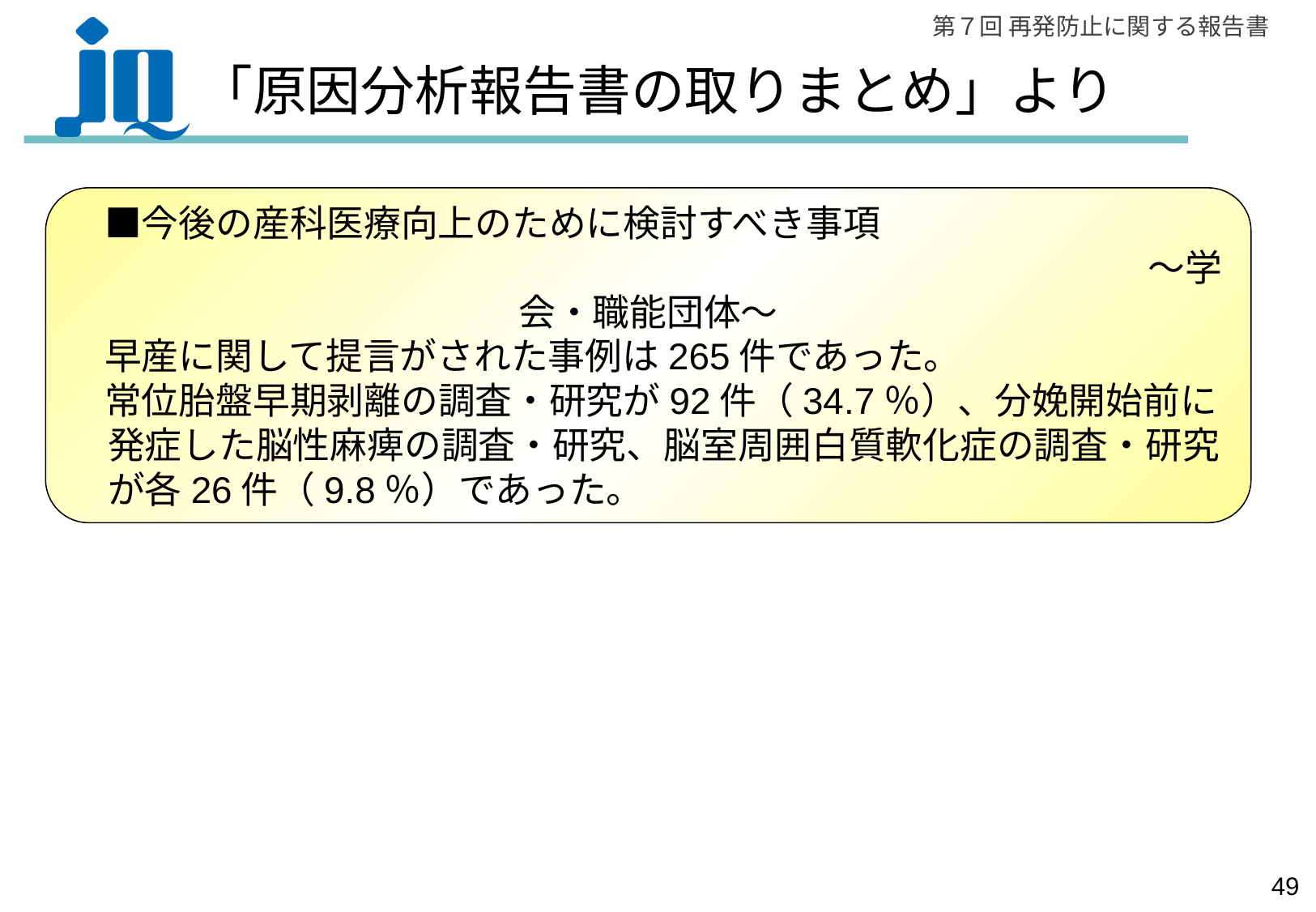

# 「原因分析報告書の取りまとめ」より

　■今後の産科医療向上のために検討すべき事項
　　　　　　　　　　　　　　　　　　　　　　　　　　　　　～学会・職能団体～
　早産に関して提言がされた事例は265件であった。
   常位胎盤早期剥離の調査・研究が92件（34.7％）、分娩開始前に
　発症した脳性麻痺の調査・研究、脳室周囲白質軟化症の調査・研究
　が各26件（9.8％）であった。

49